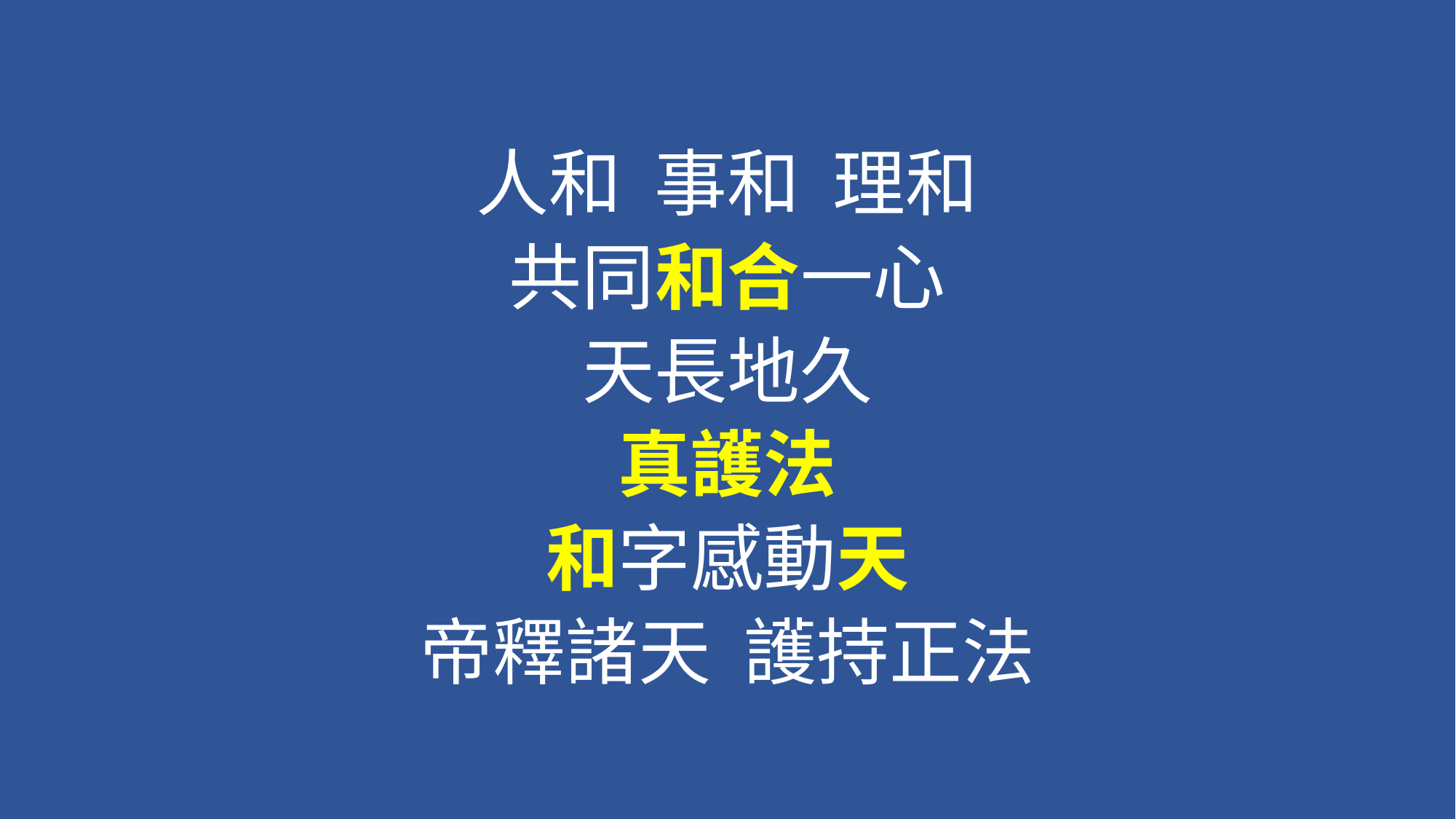

#
人和  事和  理和
共同和合一心
天長地久
真護法
和字感動天
帝釋諸天  護持正法